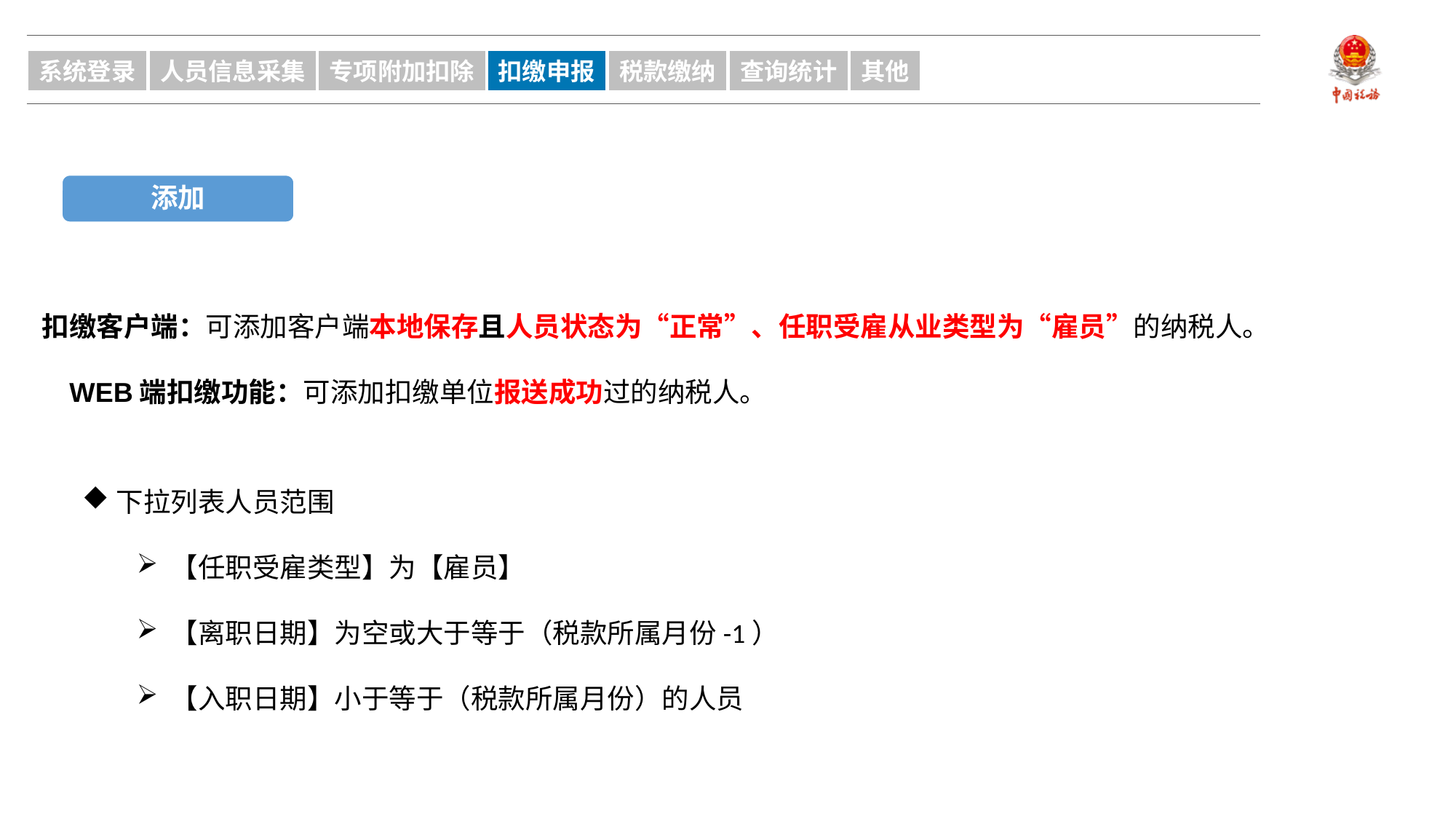

系统登录
人员信息采集
专项附加扣除
扣缴申报
税款缴纳
查询统计
其他

添加
扣缴客户端：可添加客户端本地保存且人员状态为“正常”、任职受雇从业类型为“雇员”的纳税人。
WEB端扣缴功能：可添加扣缴单位报送成功过的纳税人。
下拉列表人员范围
【任职受雇类型】为【雇员】
【离职日期】为空或大于等于（税款所属月份-1）
【入职日期】小于等于（税款所属月份）的人员
扣缴Web端